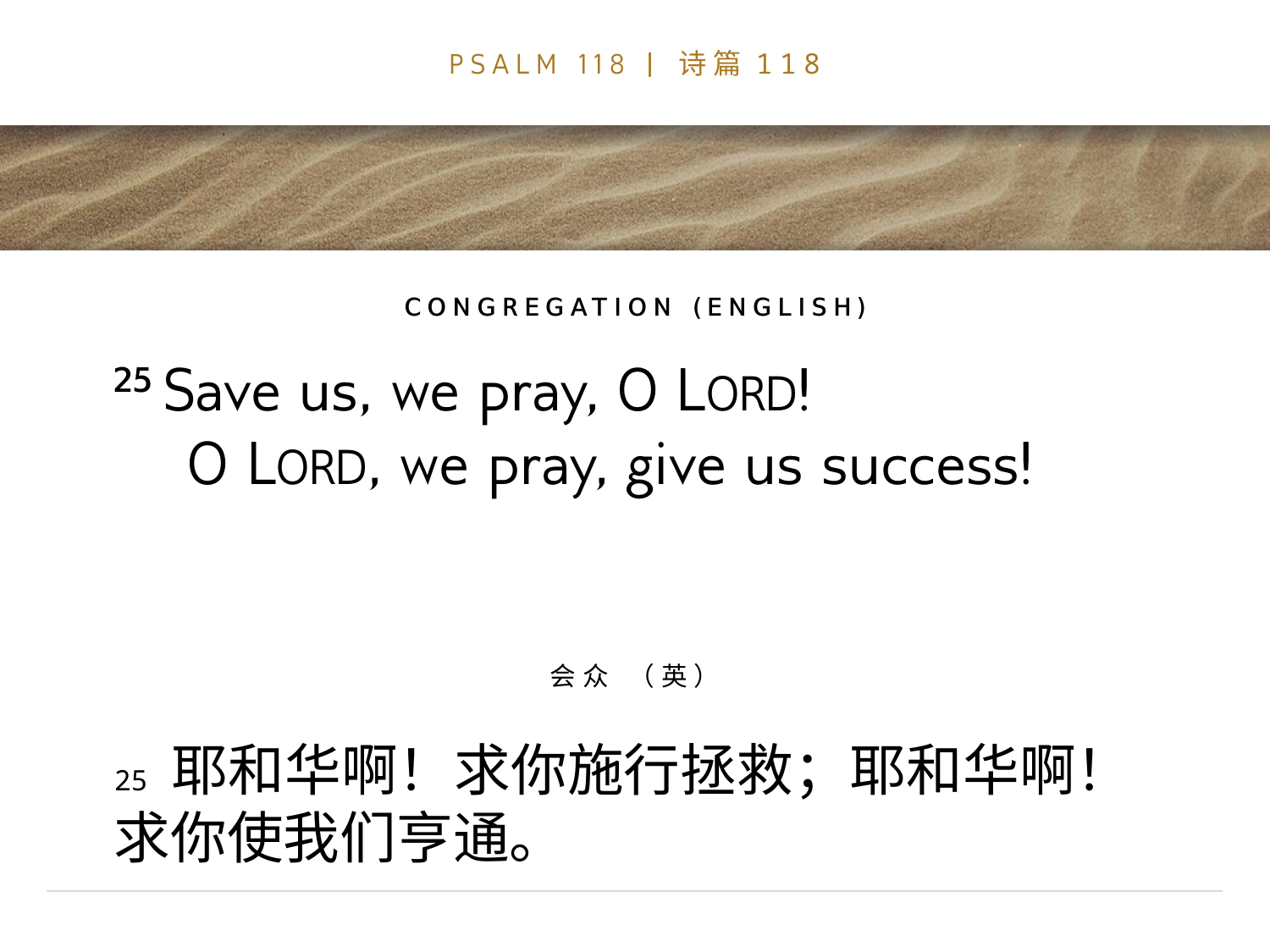

# PSALM 118 | 诗篇118
CONGREGATION (ENGLISH)
25 Save us, we pray, O LORD!
    O LORD, we pray, give us success!

会众 （英）
25 耶和华啊！求你施行拯救；耶和华啊！
求你使我们亨通。